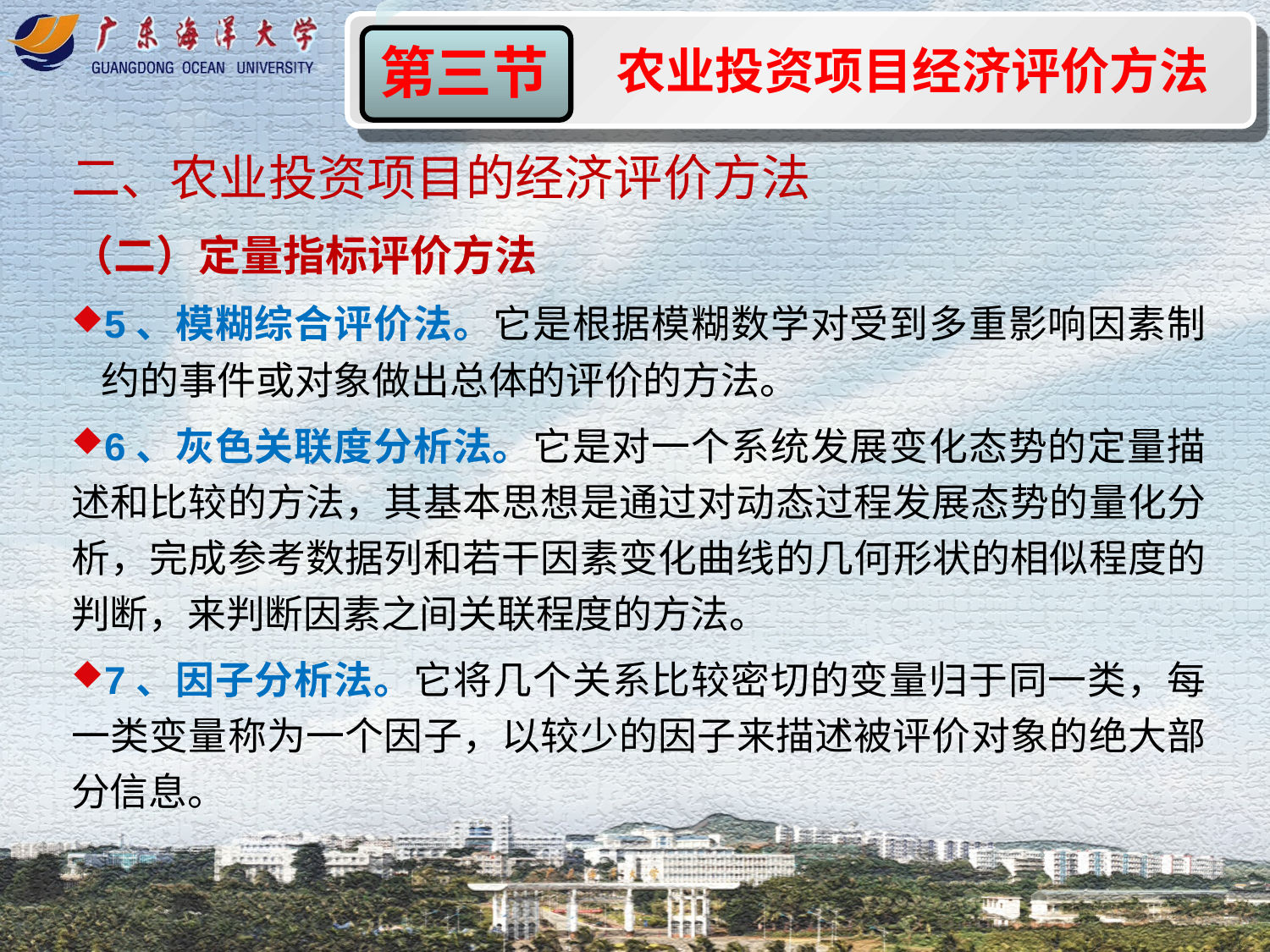

农业投资项目经济评价方法

第三节
二、农业投资项目的经济评价方法
（二）定量指标评价方法
5、模糊综合评价法。它是根据模糊数学对受到多重影响因素制约的事件或对象做出总体的评价的方法。
6、灰色关联度分析法。它是对一个系统发展变化态势的定量描述和比较的方法，其基本思想是通过对动态过程发展态势的量化分析，完成参考数据列和若干因素变化曲线的几何形状的相似程度的判断，来判断因素之间关联程度的方法。
7、因子分析法。它将几个关系比较密切的变量归于同一类，每一类变量称为一个因子，以较少的因子来描述被评价对象的绝大部分信息。